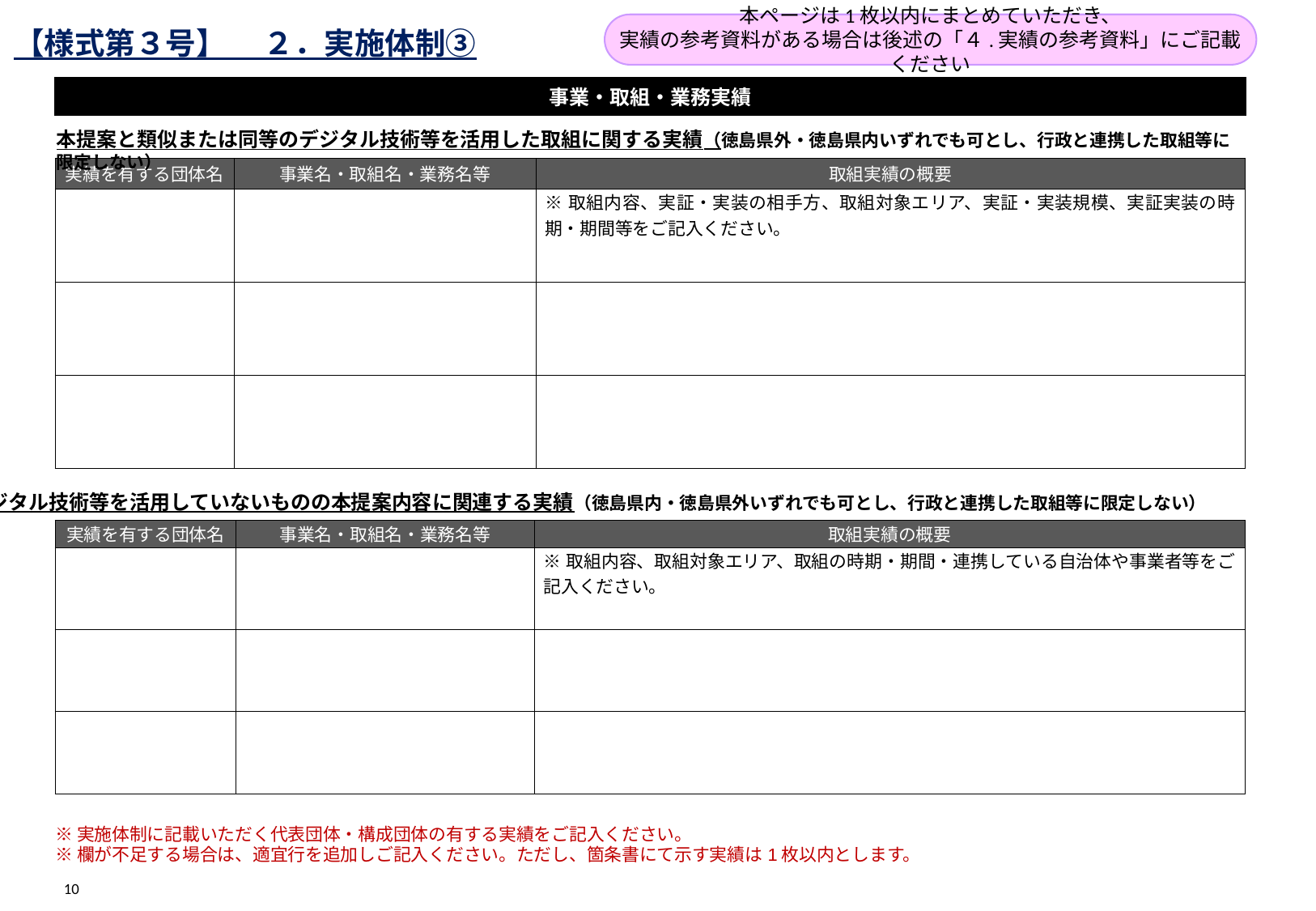

【様式第３号】　 ２．実施体制③
本ページは1枚以内にまとめていただき、
実績の参考資料がある場合は後述の「４.実績の参考資料」にご記載ください
事業・取組・業務実績
本提案と類似または同等のデジタル技術等を活用した取組に関する実績（徳島県外・徳島県内いずれでも可とし、行政と連携した取組等に限定しない）
| 実績を有する団体名 | 事業名・取組名・業務名等 | 取組実績の概要 |
| --- | --- | --- |
|  |  | ※取組内容、実証・実装の相手方、取組対象エリア、実証・実装規模、実証実装の時期・期間等をご記入ください。 |
|  |  |  |
|  |  |  |
デジタル技術等を活用していないものの本提案内容に関連する実績（徳島県内・徳島県外いずれでも可とし、行政と連携した取組等に限定しない）
| 実績を有する団体名 | 事業名・取組名・業務名等 | 取組実績の概要 |
| --- | --- | --- |
|  |  | ※取組内容、取組対象エリア、取組の時期・期間・連携している自治体や事業者等をご記入ください。 |
|  |  |  |
|  |  |  |
※実施体制に記載いただく代表団体・構成団体の有する実績をご記入ください。
※欄が不足する場合は、適宜行を追加しご記入ください。ただし、箇条書にて示す実績は1枚以内とします。
10